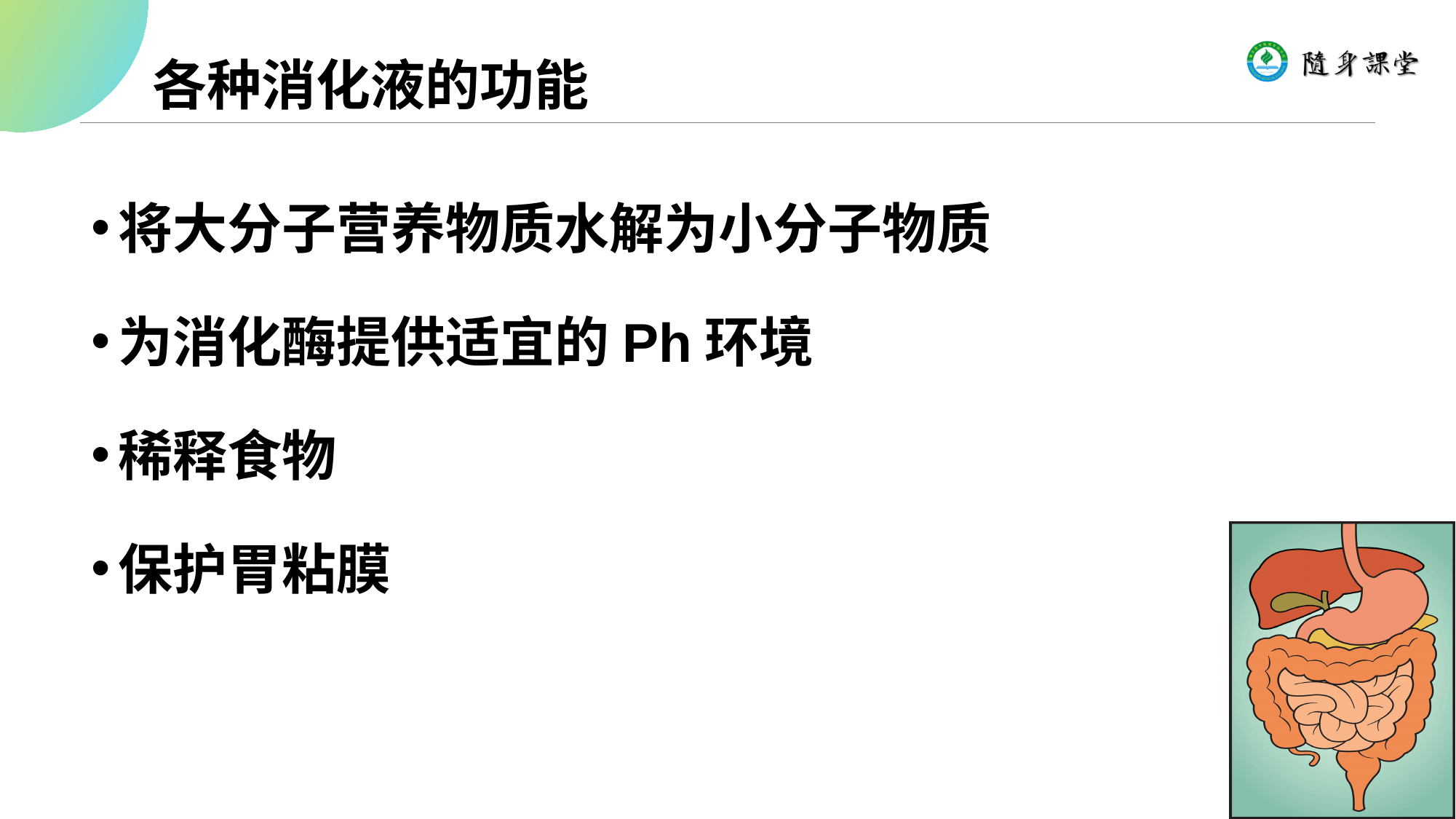

# 各种消化液的功能
将大分子营养物质水解为小分子物质
为消化酶提供适宜的Ph环境
稀释食物
保护胃粘膜

9